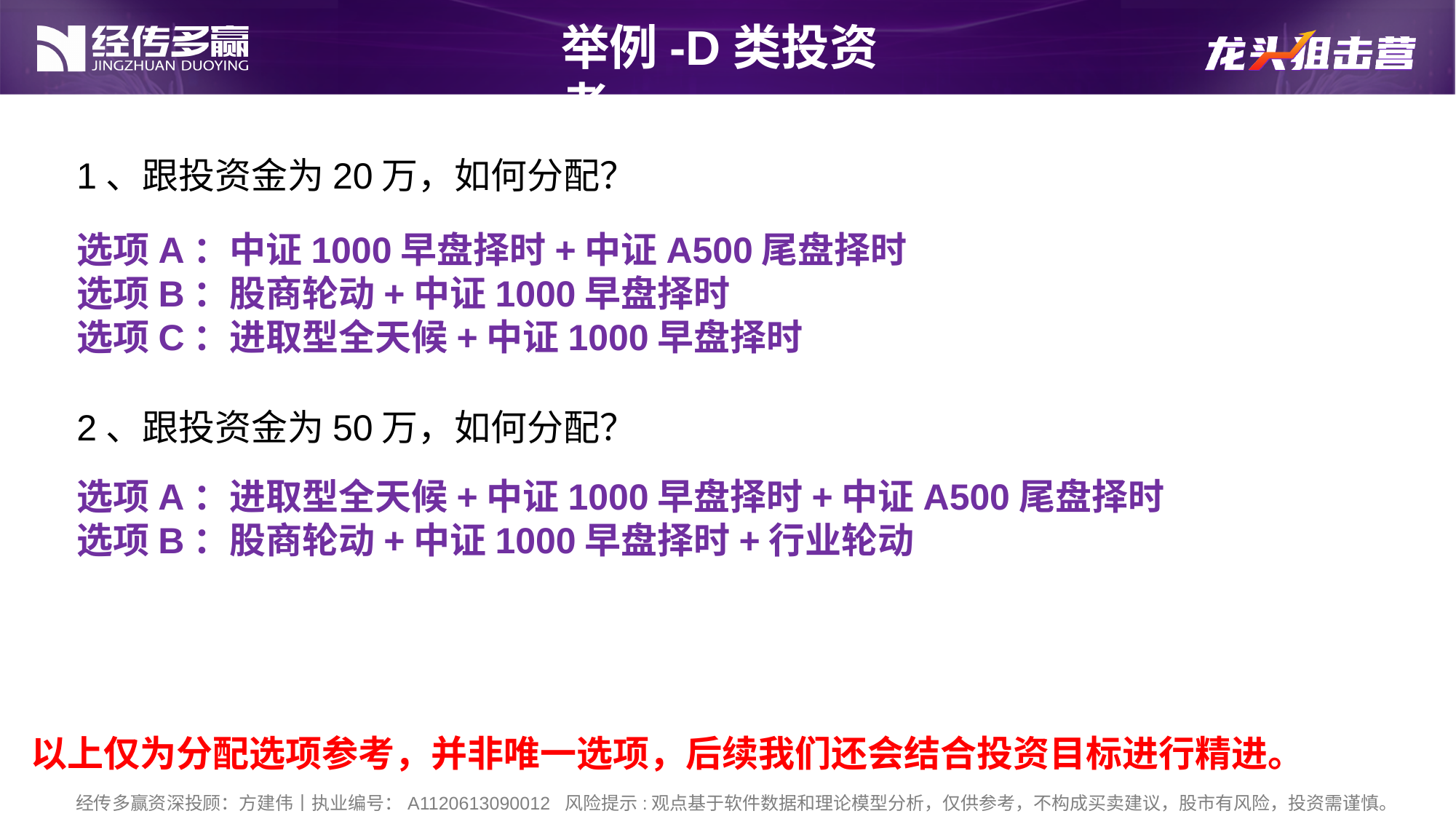

举例-D类投资者
1、跟投资金为20万，如何分配？
选项A：中证1000早盘择时+中证A500尾盘择时
选项B：股商轮动+中证1000早盘择时
选项C：进取型全天候+中证1000早盘择时
2、跟投资金为50万，如何分配？
选项A：进取型全天候+中证1000早盘择时+中证A500尾盘择时
选项B：股商轮动+中证1000早盘择时+行业轮动
以上仅为分配选项参考，并非唯一选项，后续我们还会结合投资目标进行精进。